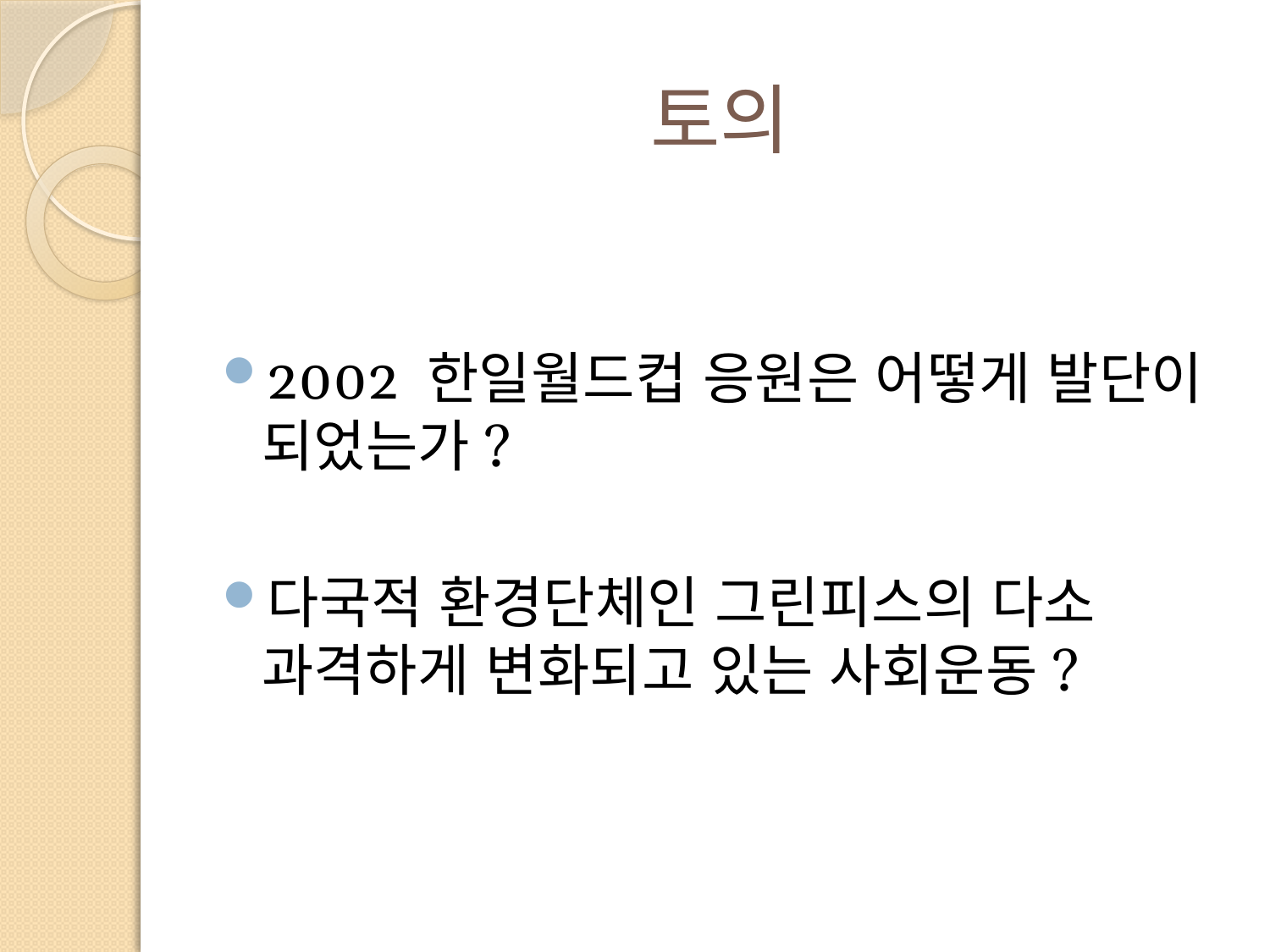

# 토의

2002 한일월드컵 응원은 어떻게 발단이 되었는가?

다국적 환경단체인 그린피스의 다소 과격하게 변화되고 있는 사회운동?